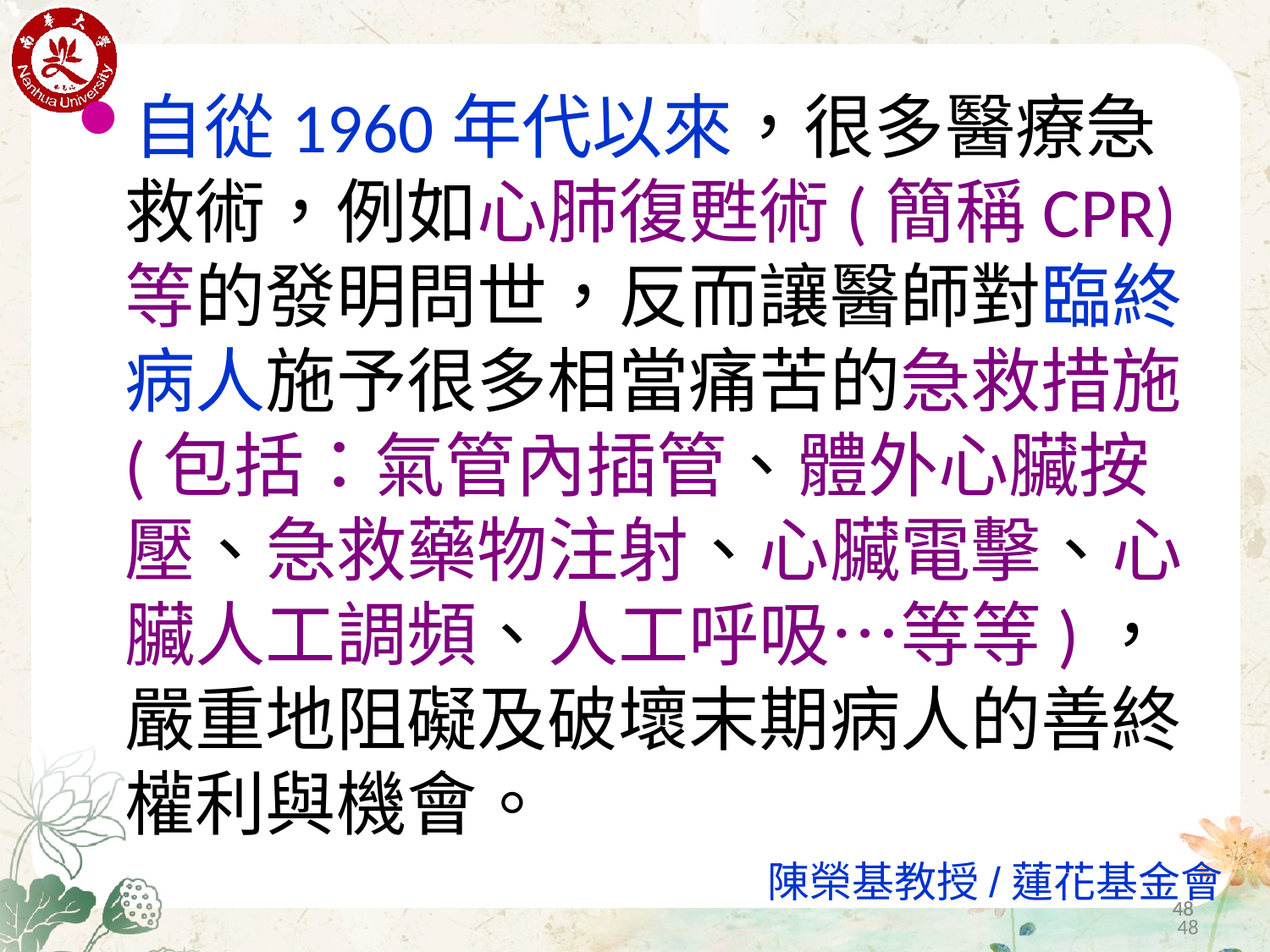

自從1960年代以來，很多醫療急救術，例如心肺復甦術(簡稱CPR)等的發明問世，反而讓醫師對臨終病人施予很多相當痛苦的急救措施(包括：氣管內插管、體外心臟按壓、急救藥物注射、心臟電擊、心臟人工調頻、人工呼吸…等等)，嚴重地阻礙及破壞末期病人的善終權利與機會。
陳榮基教授/蓮花基金會
48
48
48